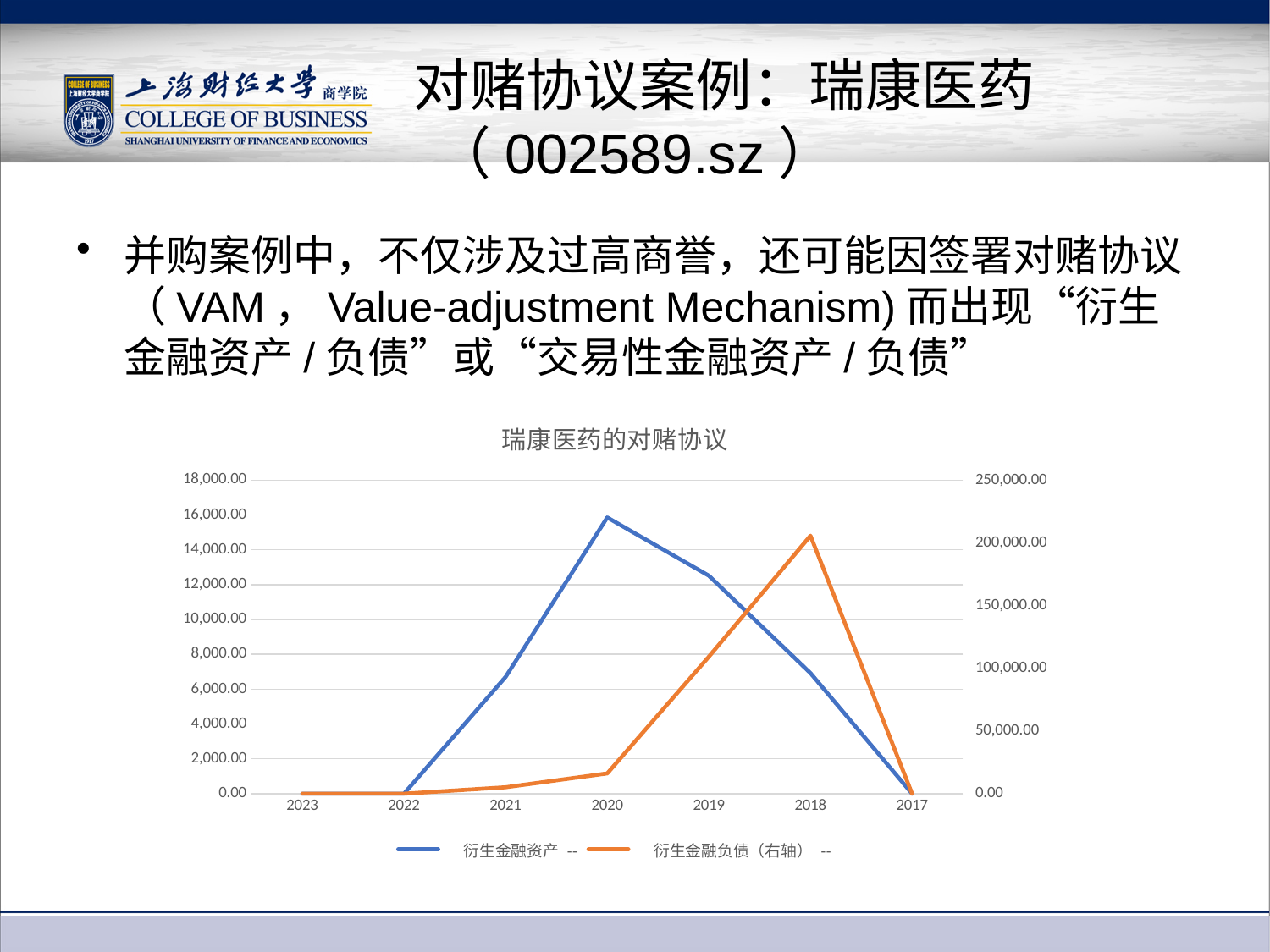

# 对赌协议案例：瑞康医药（002589.sz）
并购案例中，不仅涉及过高商誉，还可能因签署对赌协议（VAM，Value-adjustment Mechanism)而出现“衍生金融资产/负债”或“交易性金融资产/负债”

### Chart: 瑞康医药的对赌协议

| Category |     衍生金融资产 |     衍生金融负债（右轴） |
|---|---|---|
| 2023 | 0.0 | 0.0 |
| 2022 | 0.0 | 0.0 |
| 2021 | 6700.28 | 5109.56 |
| 2020 | 15855.44 | 16136.12 |
| 2019 | 12514.01 | 109175.61 |
| 2018 | 6921.22 | 205671.02 |
| 2017 | 0.0 | 0.0 |